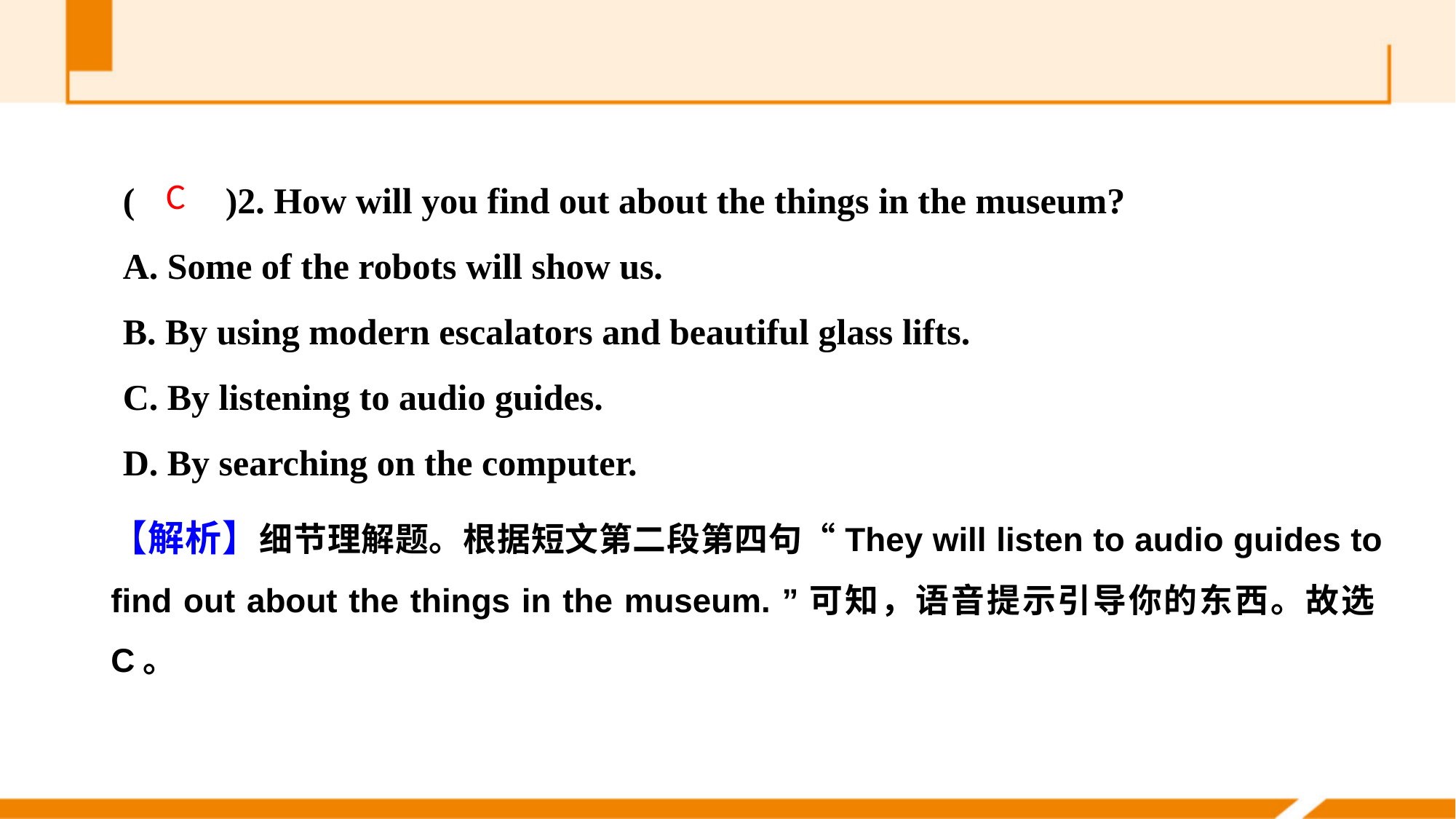

(　　)2. How will you find out about the things in the museum?
A. Some of the robots will show us.
B. By using modern escalators and beautiful glass lifts.
C. By listening to audio guides.
D. By searching on the computer.
C
【解析】细节理解题。根据短文第二段第四句“They will listen to audio guides to find out about the things in the museum. ”可知，语音提示引导你的东西。故选C。